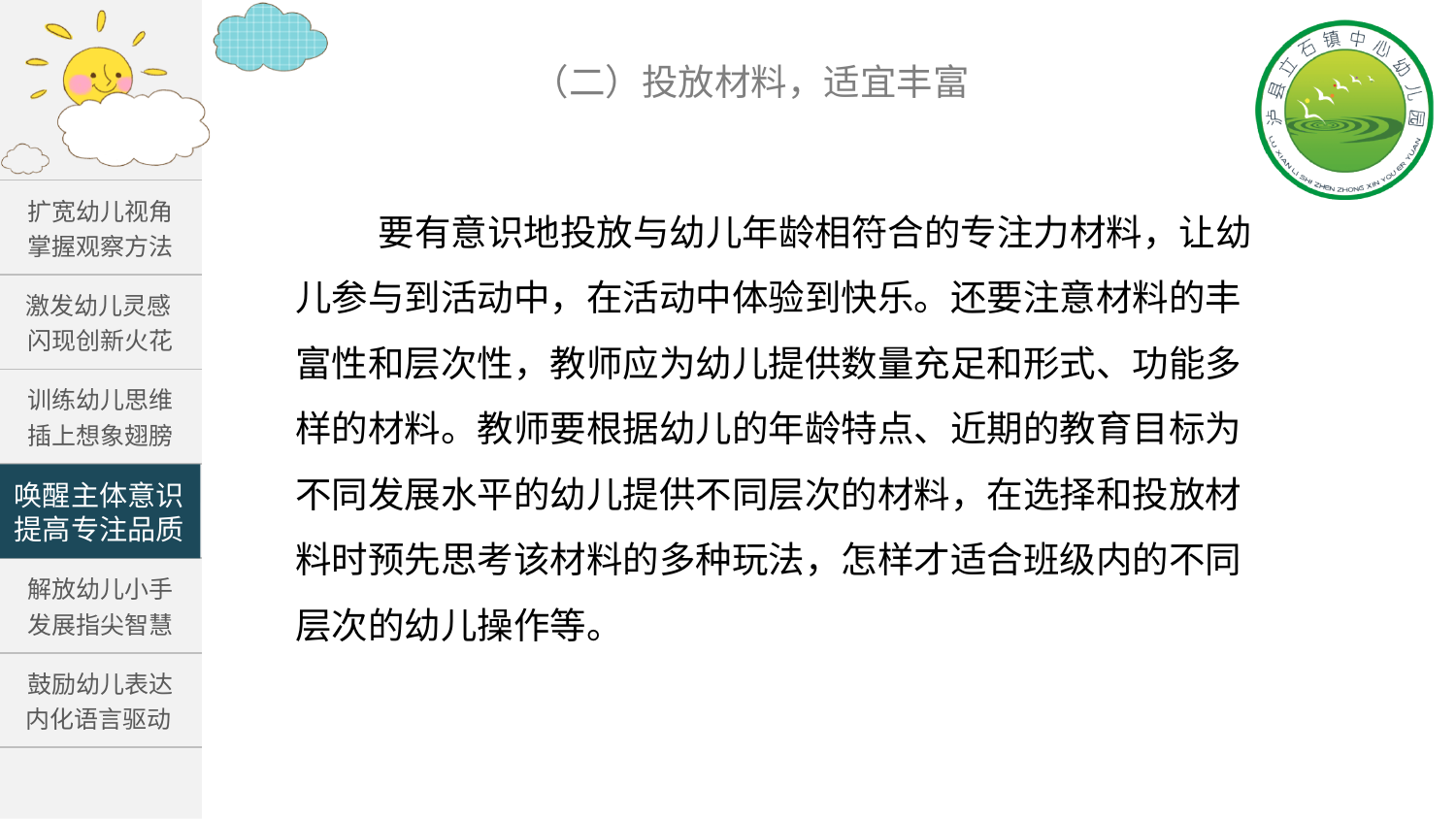

（二）投放材料，适宜丰富
| 扩宽幼儿视角 掌握观察方法 |
| --- |
| 激发幼儿灵感 闪现创新火花 |
| 训练幼儿思维 插上想象翅膀 |
|  |
| 解放幼儿小手 发展指尖智慧 |
| 鼓励幼儿表达 内化语言驱动 |
         要有意识地投放与幼儿年龄相符合的专注力材料，让幼儿参与到活动中，在活动中体验到快乐。还要注意材料的丰富性和层次性，教师应为幼儿提供数量充足和形式、功能多样的材料。教师要根据幼儿的年龄特点、近期的教育目标为不同发展水平的幼儿提供不同层次的材料，在选择和投放材料时预先思考该材料的多种玩法，怎样才适合班级内的不同层次的幼儿操作等。
唤醒主体意识
提高专注品质